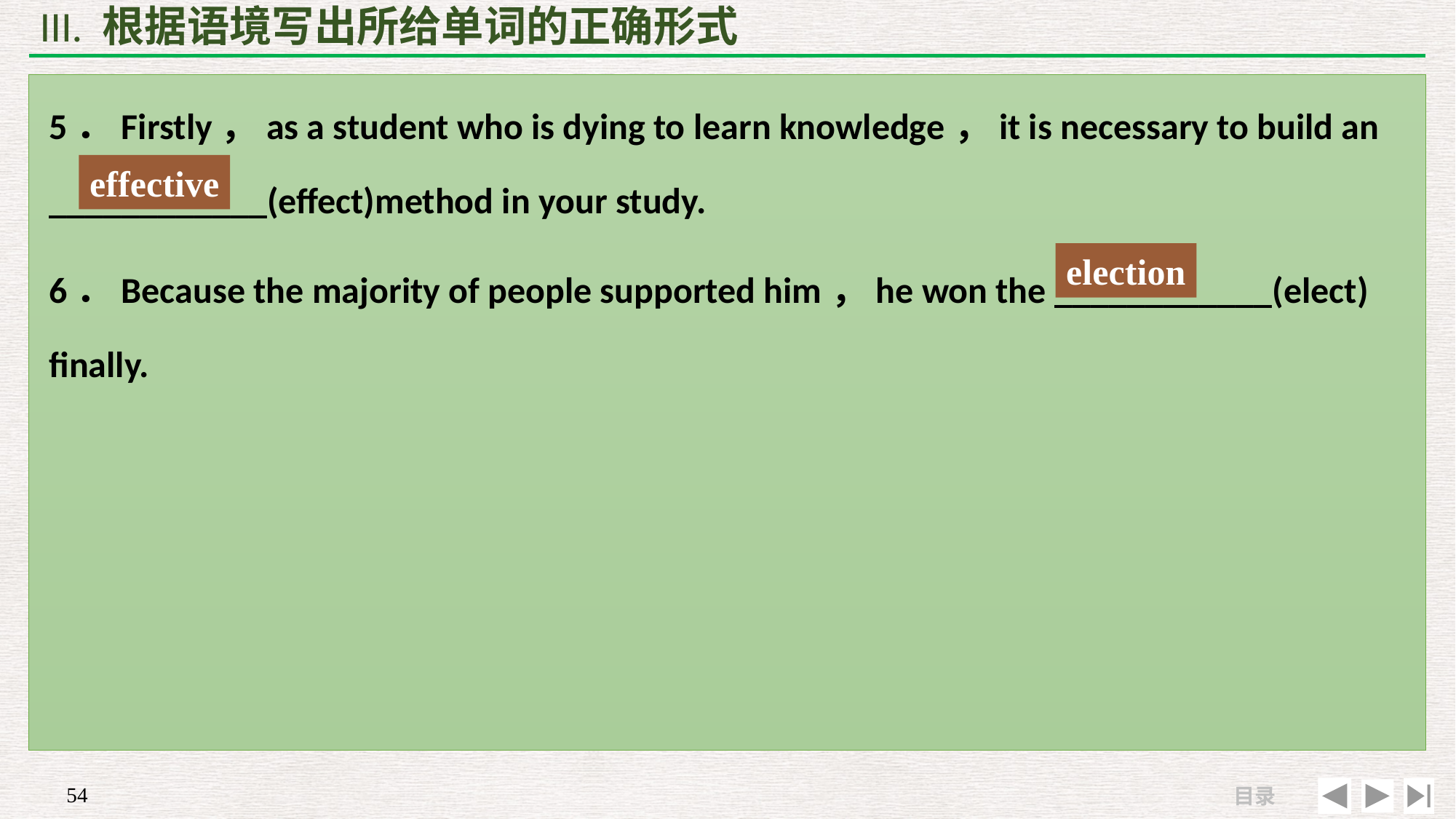

# III. 根据语境写出所给单词的正确形式
5．Firstly，as a student who is dying to learn knowledge，it is necessary to build an ____________(effect)method in your study.
6．Because the majority of people supported him，he won the ____________(elect) finally.

effective
election